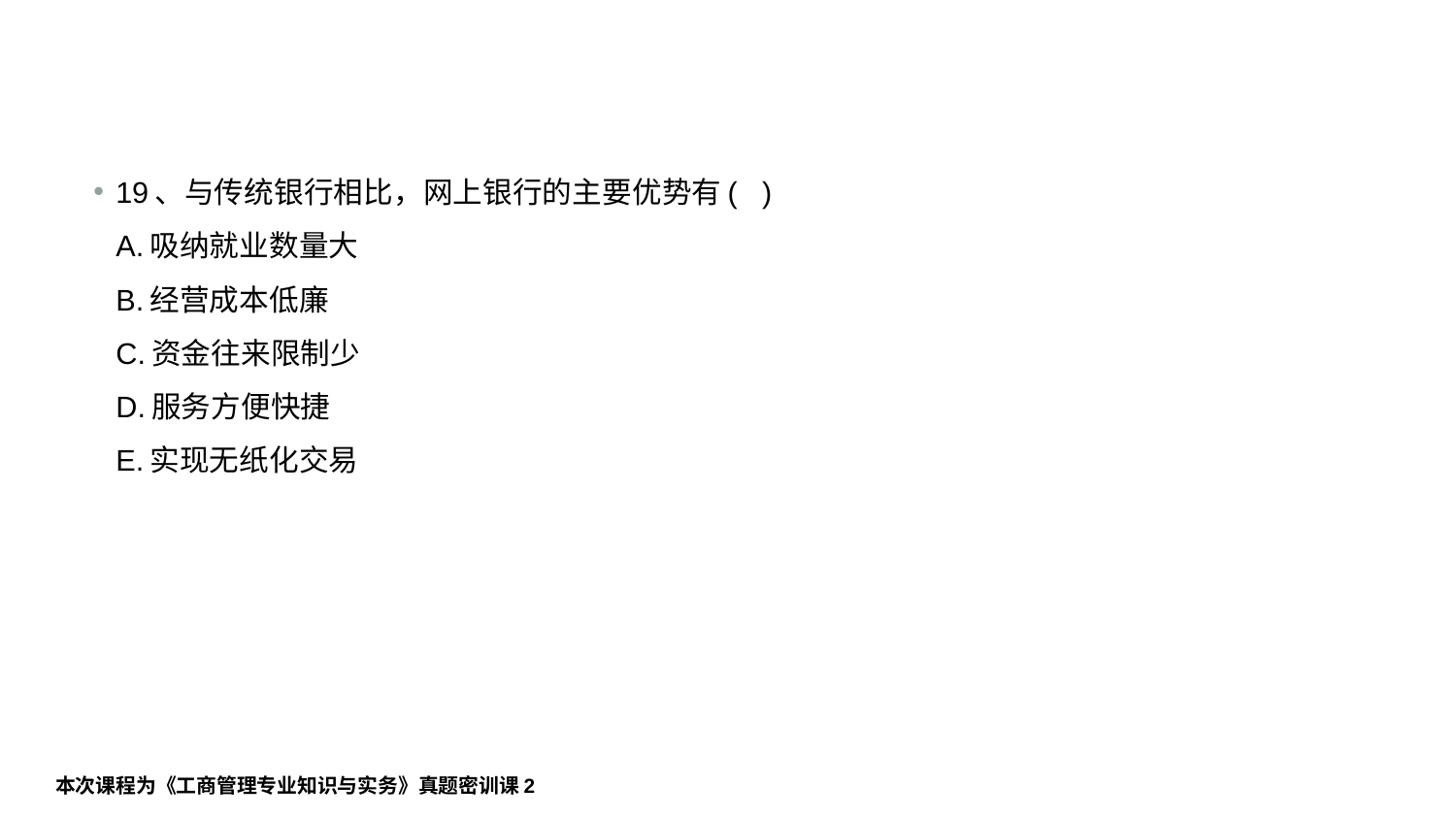

19、与传统银行相比，网上银行的主要优势有(   )
A.吸纳就业数量大
B.经营成本低廉
C.资金往来限制少
D.服务方便快捷
E.实现无纸化交易